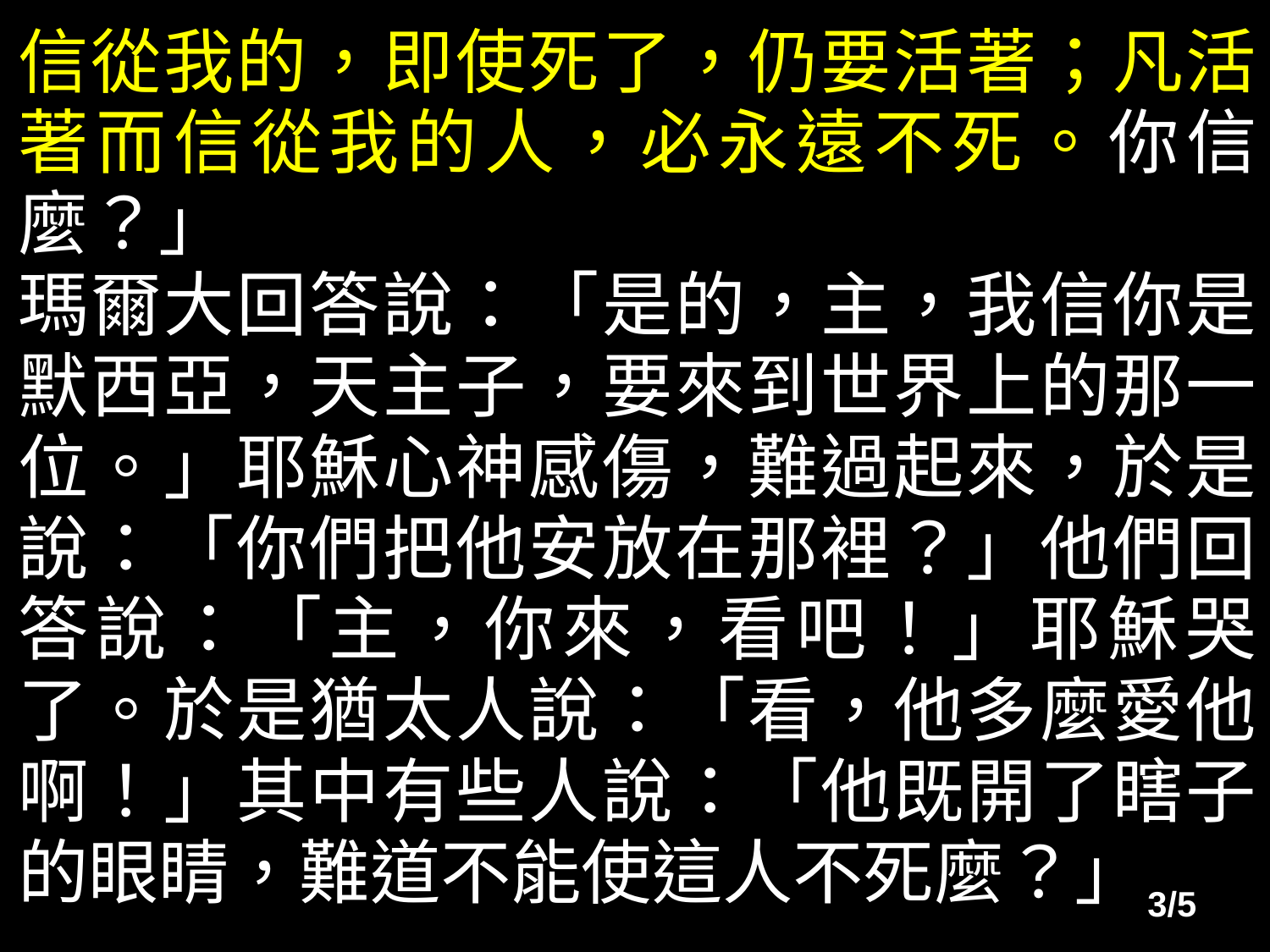

信從我的，即使死了，仍要活著；凡活著而信從我的人，必永遠不死。你信麼？」
瑪爾大回答說：「是的，主，我信你是默西亞，天主子，要來到世界上的那一位。」耶穌心神感傷，難過起來，於是說：「你們把他安放在那裡？」他們回答說：「主，你來，看吧！」耶穌哭了。於是猶太人說：「看，他多麼愛他啊！」其中有些人說：「他既開了瞎子的眼睛，難道不能使這人不死麼？」
3/5